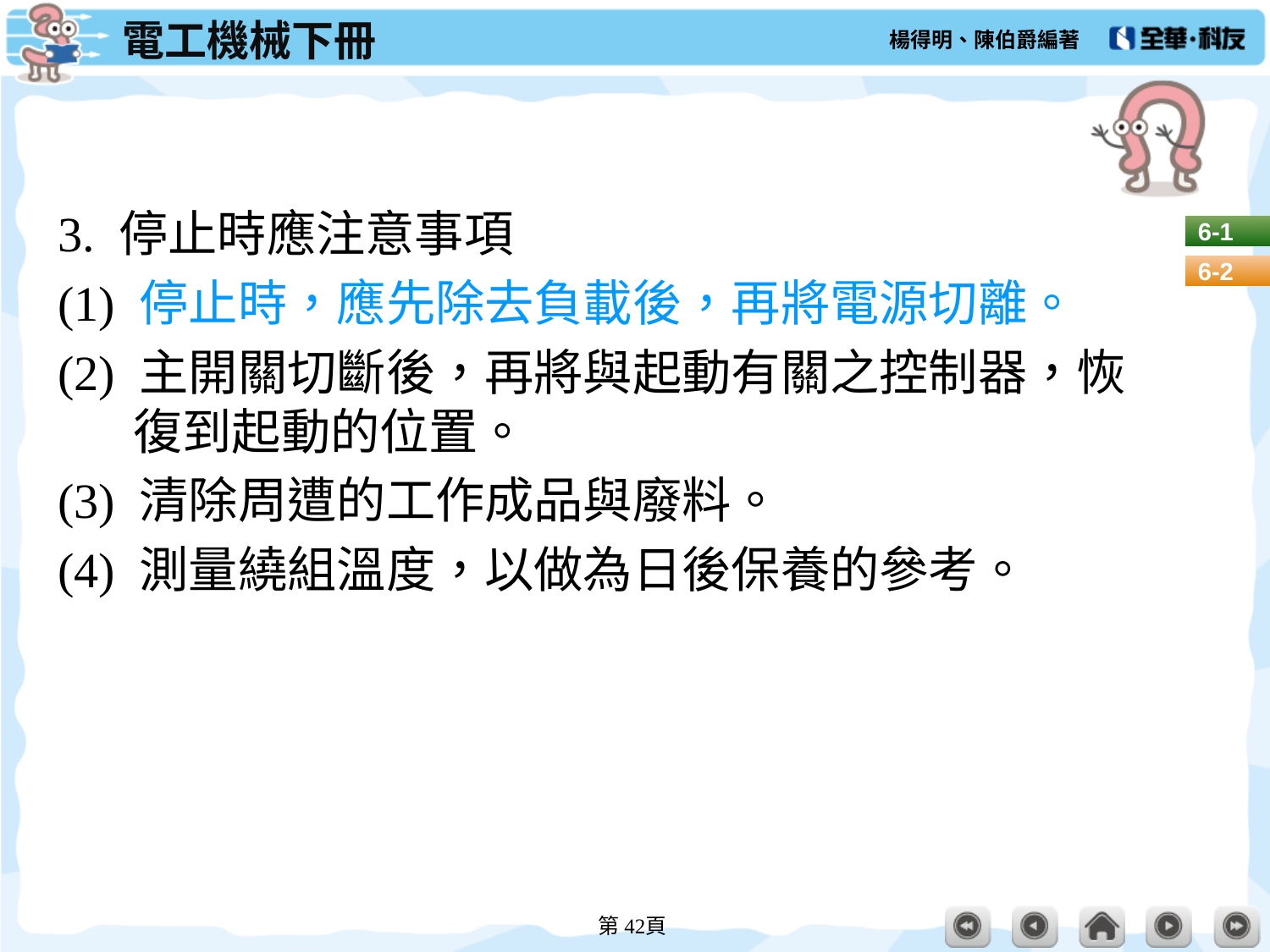

#
3. 停止時應注意事項
(1) 停止時，應先除去負載後，再將電源切離。
(2) 主開關切斷後，再將與起動有關之控制器，恢復到起動的位置。
(3) 清除周遭的工作成品與廢料。
(4) 測量繞組溫度，以做為日後保養的參考。